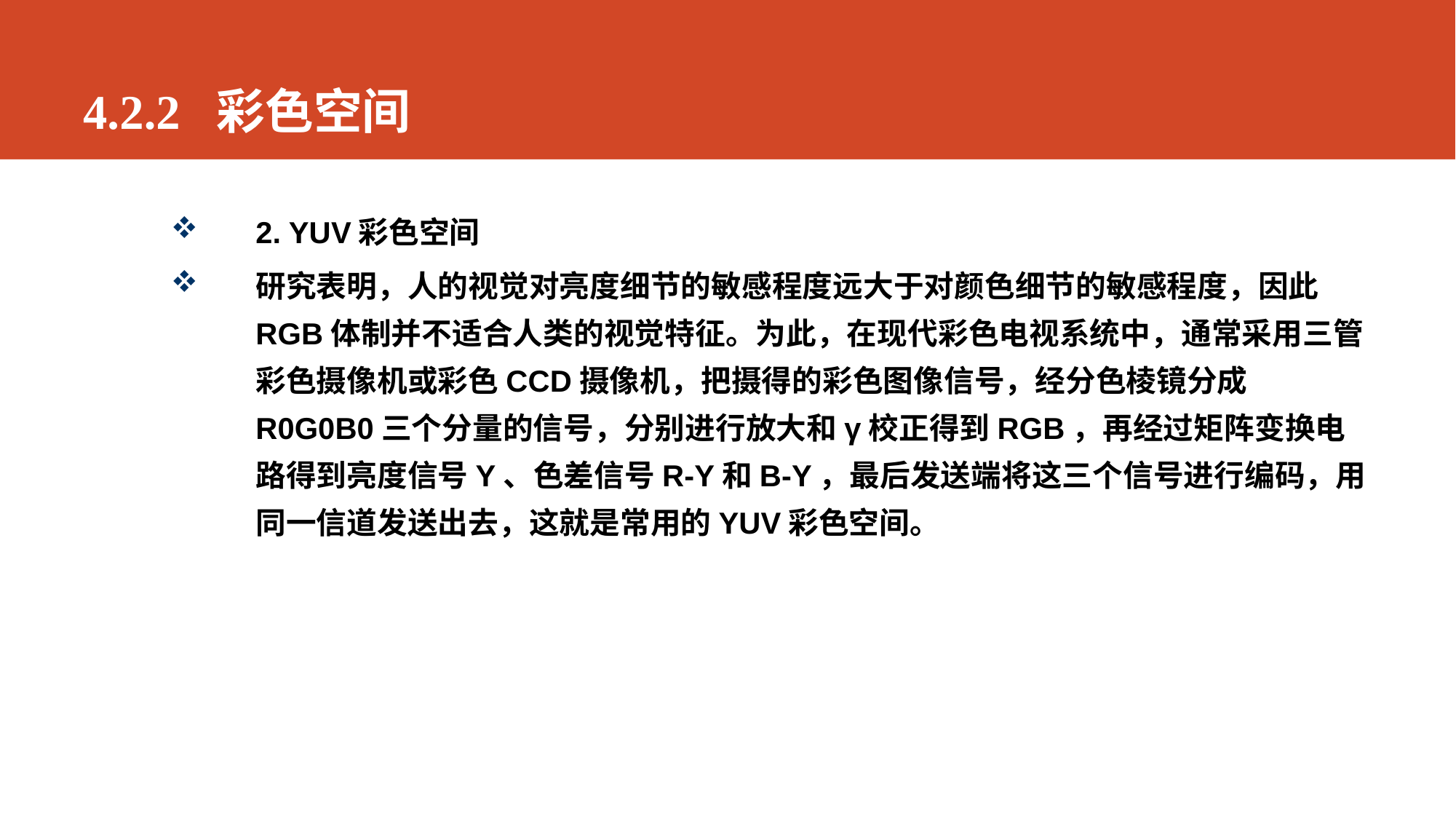

# 4.2.2  彩色空间
2. YUV彩色空间
研究表明，人的视觉对亮度细节的敏感程度远大于对颜色细节的敏感程度，因此RGB体制并不适合人类的视觉特征。为此，在现代彩色电视系统中，通常采用三管彩色摄像机或彩色CCD摄像机，把摄得的彩色图像信号，经分色棱镜分成R0G0B0三个分量的信号，分别进行放大和γ校正得到RGB，再经过矩阵变换电路得到亮度信号Y、色差信号R-Y和B-Y，最后发送端将这三个信号进行编码，用同一信道发送出去，这就是常用的YUV彩色空间。